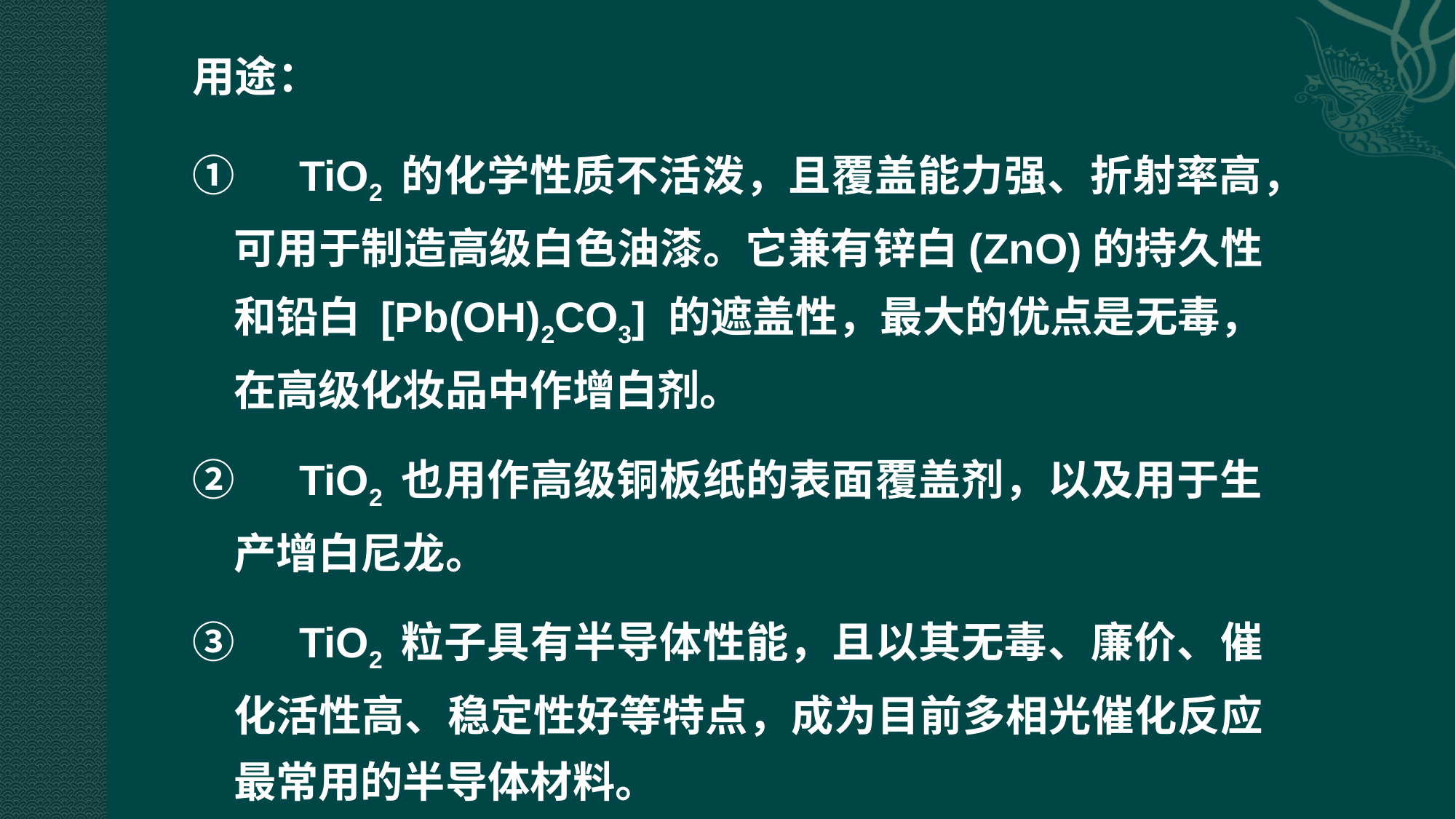

用途：
①　TiO2 的化学性质不活泼，且覆盖能力强、折射率高，可用于制造高级白色油漆。它兼有锌白(ZnO)的持久性和铅白 [Pb(OH)2CO3] 的遮盖性，最大的优点是无毒，在高级化妆品中作增白剂。
②　TiO2 也用作高级铜板纸的表面覆盖剂，以及用于生产增白尼龙。
③　TiO2 粒子具有半导体性能，且以其无毒、廉价、催化活性高、稳定性好等特点，成为目前多相光催化反应最常用的半导体材料。